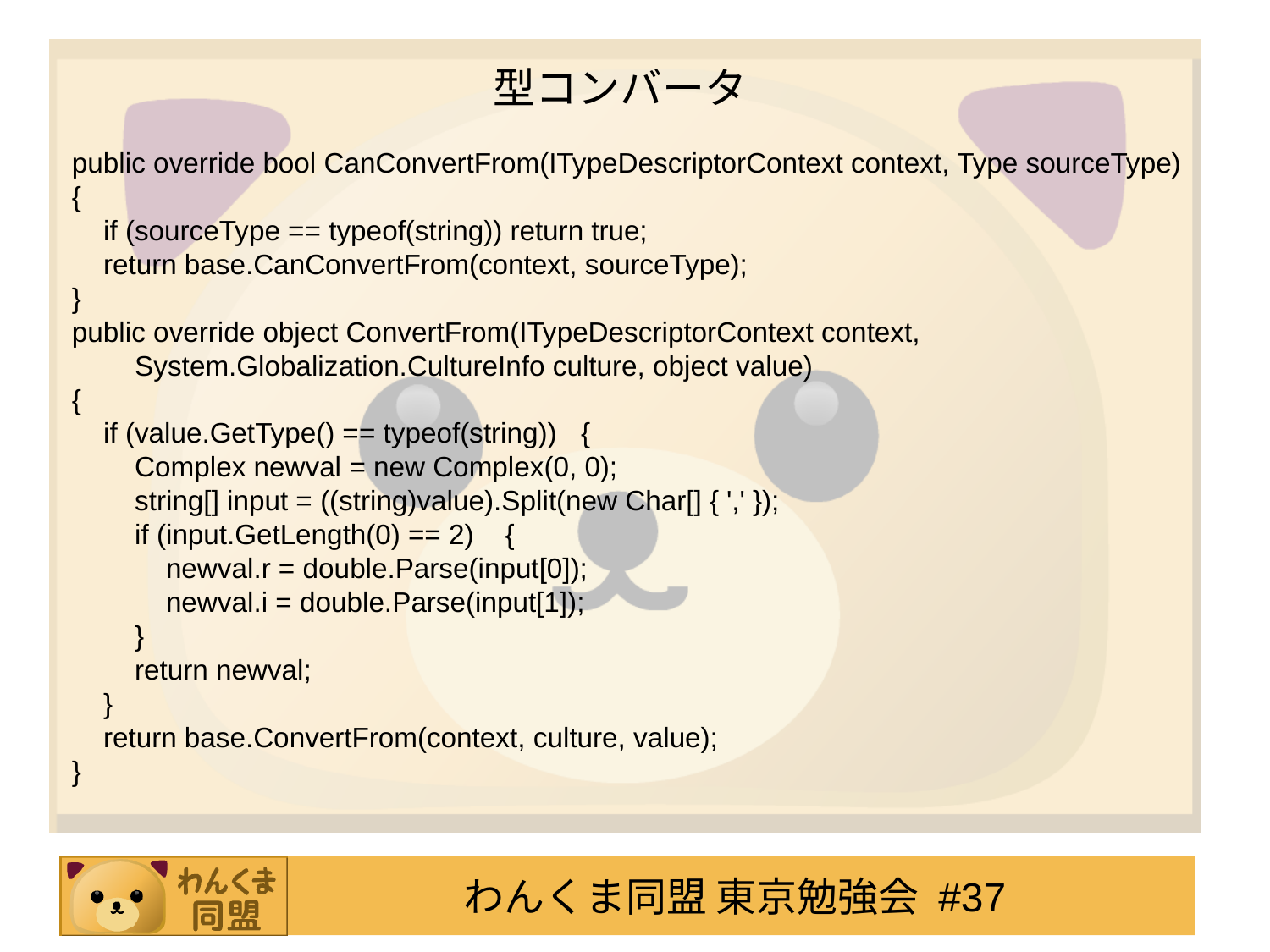

# 型コンバータ
public override bool CanConvertFrom(ITypeDescriptorContext context, Type sourceType)
{
    if (sourceType == typeof(string)) return true;
    return base.CanConvertFrom(context, sourceType);
}
public override object ConvertFrom(ITypeDescriptorContext context,
        System.Globalization.CultureInfo culture, object value)
{
    if (value.GetType() == typeof(string))   {
        Complex newval = new Complex(0, 0);
        string[] input = ((string)value).Split(new Char[] { ',' });
        if (input.GetLength(0) == 2)    {
            newval.r = double.Parse(input[0]);
            newval.i = double.Parse(input[1]);
        }
        return newval;
    }
    return base.ConvertFrom(context, culture, value);
}